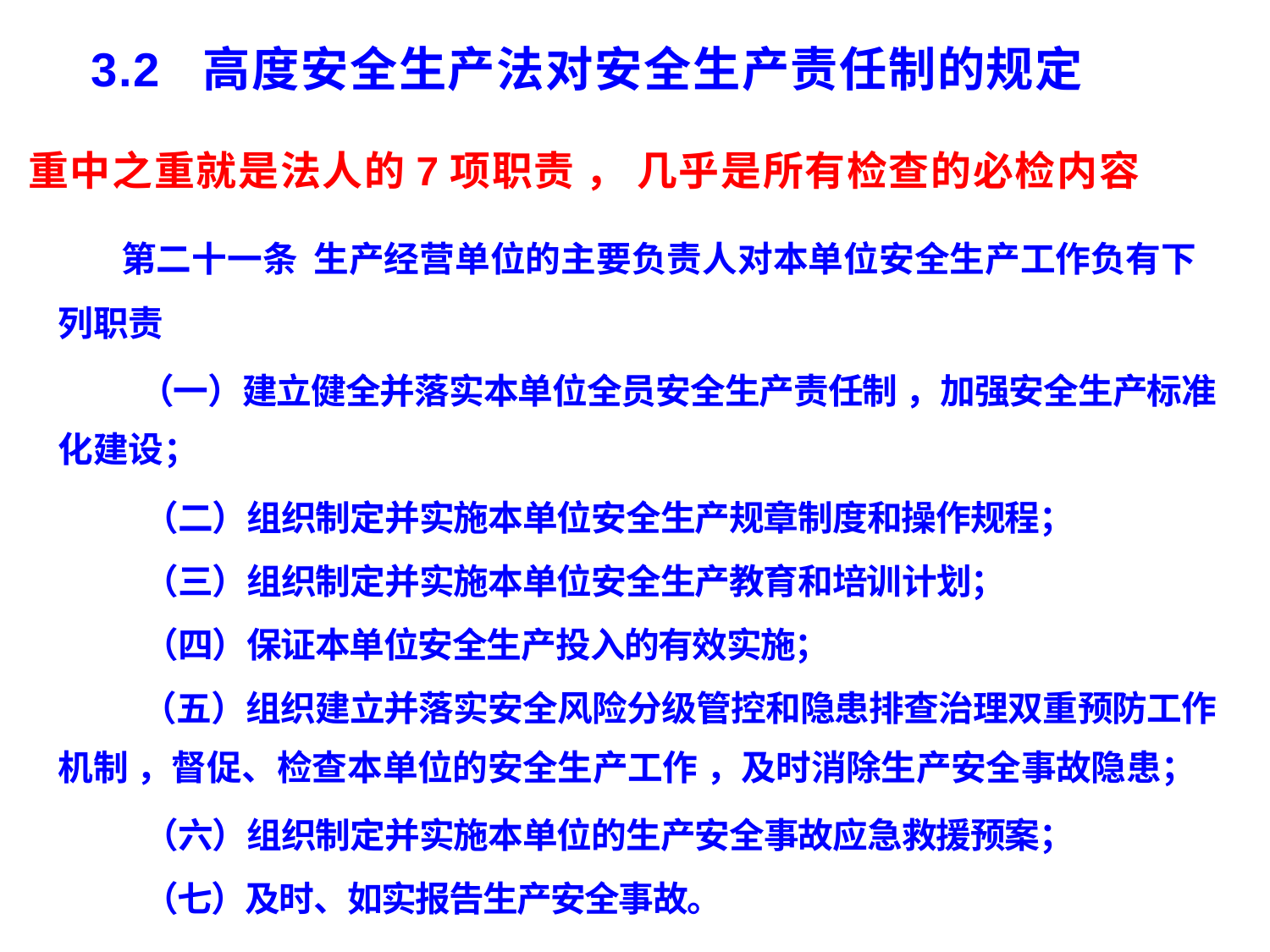

3.2  高度安全生产法对安全生产责任制的规定

重中之重就是法人的7项职责 ， 几乎是所有检查的必检内容

第二十一条 生产经营单位的主要负责人对本单位安全生产工作负有下
列职责
（一）建立健全并落实本单位全员安全生产责任制 ，加强安全生产标准
化建设；
（二）组织制定并实施本单位安全生产规章制度和操作规程；
（三）组织制定并实施本单位安全生产教育和培训计划；
（四）保证本单位安全生产投入的有效实施；
（五）组织建立并落实安全风险分级管控和隐患排查治理双重预防工作
机制 ，督促、检查本单位的安全生产工作 ，及时消除生产安全事故隐患；
（六）组织制定并实施本单位的生产安全事故应急救援预案；
（七）及时、如实报告生产安全事故。